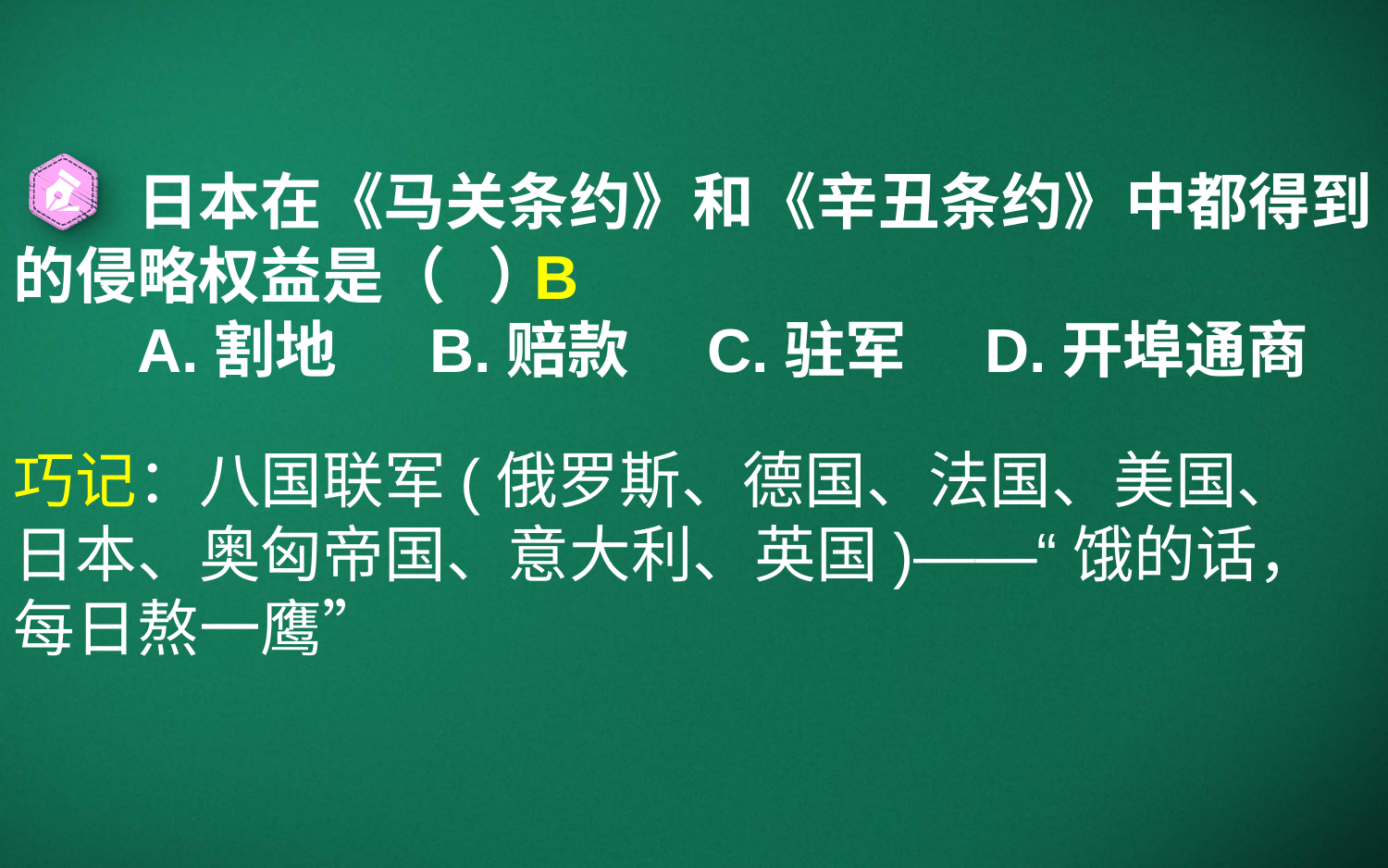

日本在《马关条约》和《辛丑条约》中都得到的侵略权益是（   ）
A.割地	B.赔款	C.驻军	D.开埠通商

B
巧记：八国联军(俄罗斯、德国、法国、美国、日本、奥匈帝国、意大利、英国)——“饿的话，每日熬一鹰”